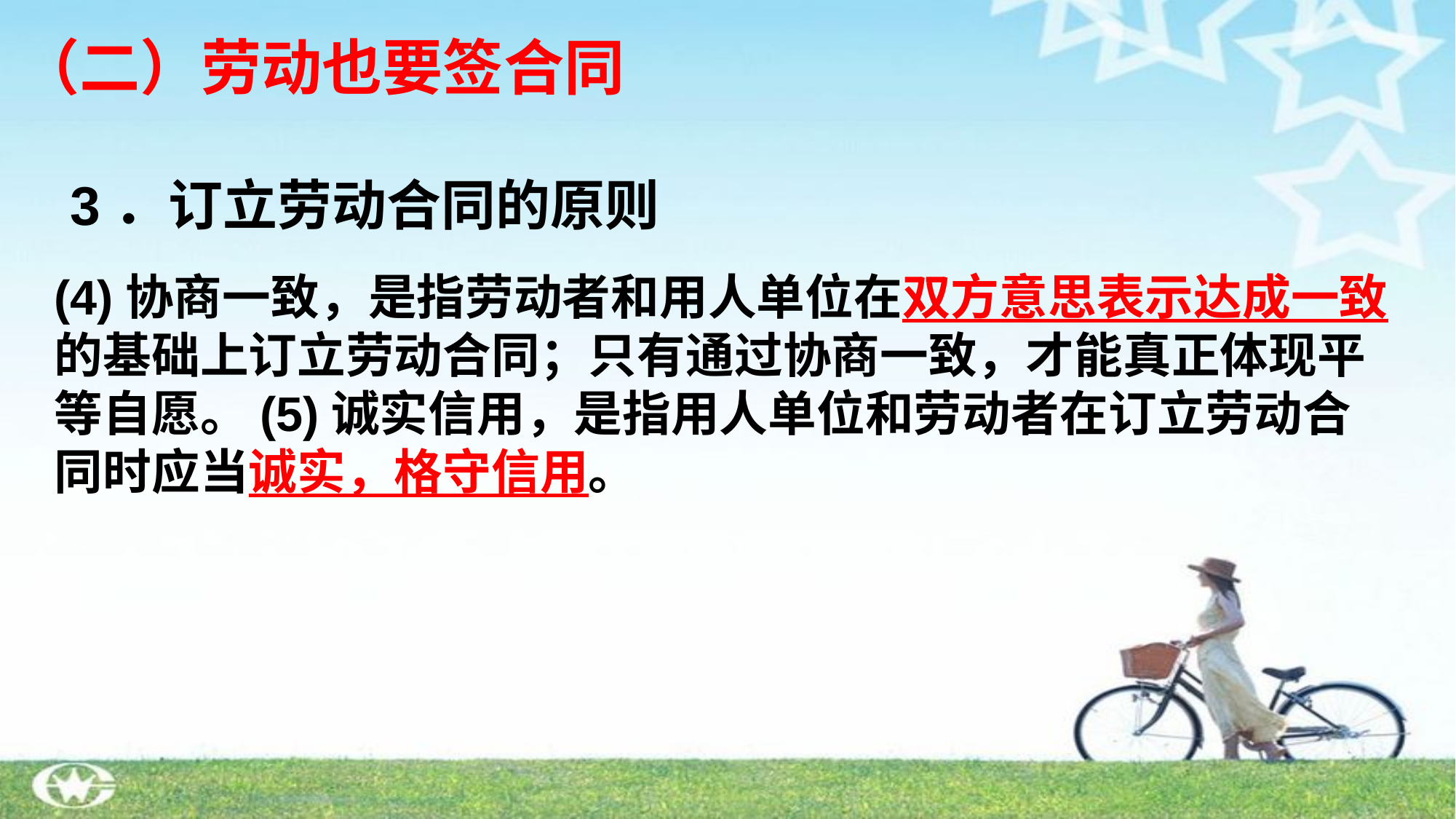

（二）劳动也要签合同
3．订立劳动合同的原则
(4)协商一致，是指劳动者和用人单位在双方意思表示达成一致的基础上订立劳动合同；只有通过协商一致，才能真正体现平等自愿。(5)诚实信用，是指用人单位和劳动者在订立劳动合同时应当诚实，格守信用。